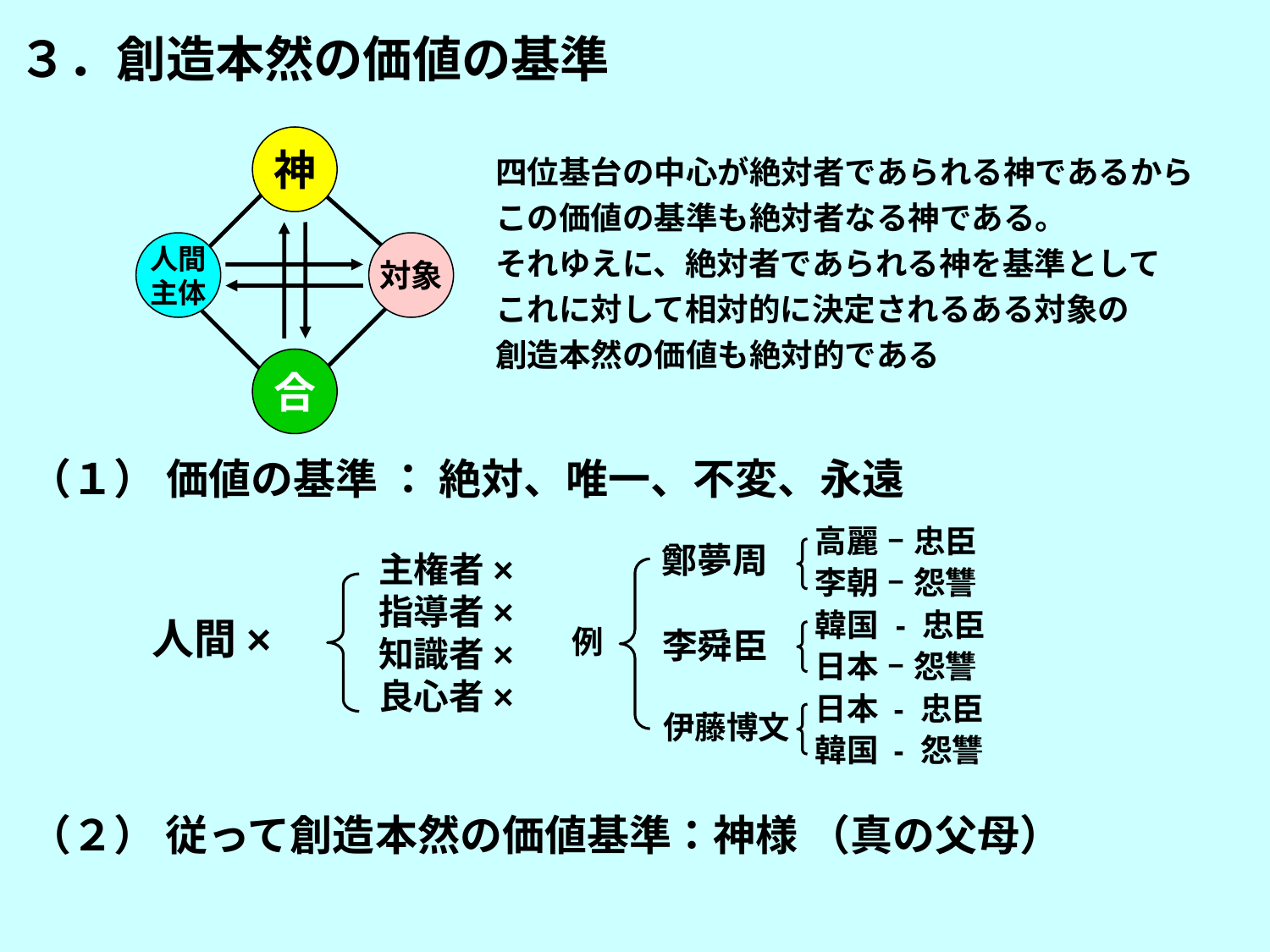

３．創造本然の価値の基準
神
四位基台の中心が絶対者であられる神であるから
この価値の基準も絶対者なる神である。
それゆえに、絶対者であられる神を基準として
これに対して相対的に決定されるある対象の
創造本然の価値も絶対的である

人間
主体
対象

合
（１） 価値の基準 ： 絶対、唯一、不変、永遠
高麗 – 忠臣
李朝 – 怨讐
韓国 - 忠臣
日本 – 怨讐
日本 - 忠臣
韓国 - 怨讐
鄭夢周

主権者×
指導者×
知識者×
良心者×

 人間×
例
李舜臣

伊藤博文

（２） 従って創造本然の価値基準：神様 （真の父母）